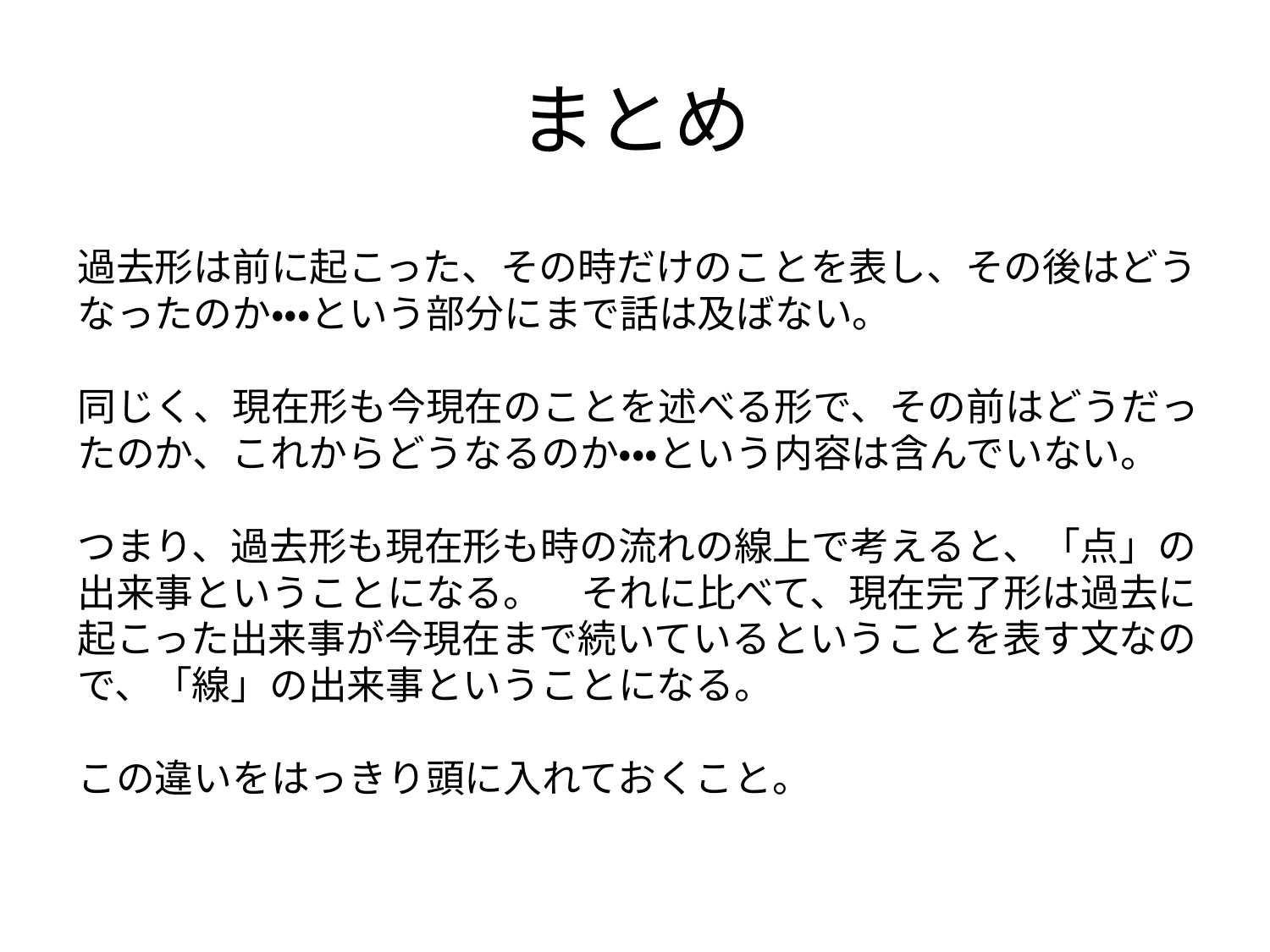

# まとめ
過去形は前に起こった、その時だけのことを表し、その後はどうなったのか・・・という部分にまで話は及ばない。

同じく、現在形も今現在のことを述べる形で、その前はどうだったのか、これからどうなるのか・・・という内容は含んでいない。

つまり、過去形も現在形も時の流れの線上で考えると、「点」の出来事ということになる。　それに比べて、現在完了形は過去に起こった出来事が今現在まで続いているということを表す文なので、「線」の出来事ということになる。

この違いをはっきり頭に入れておくこと。